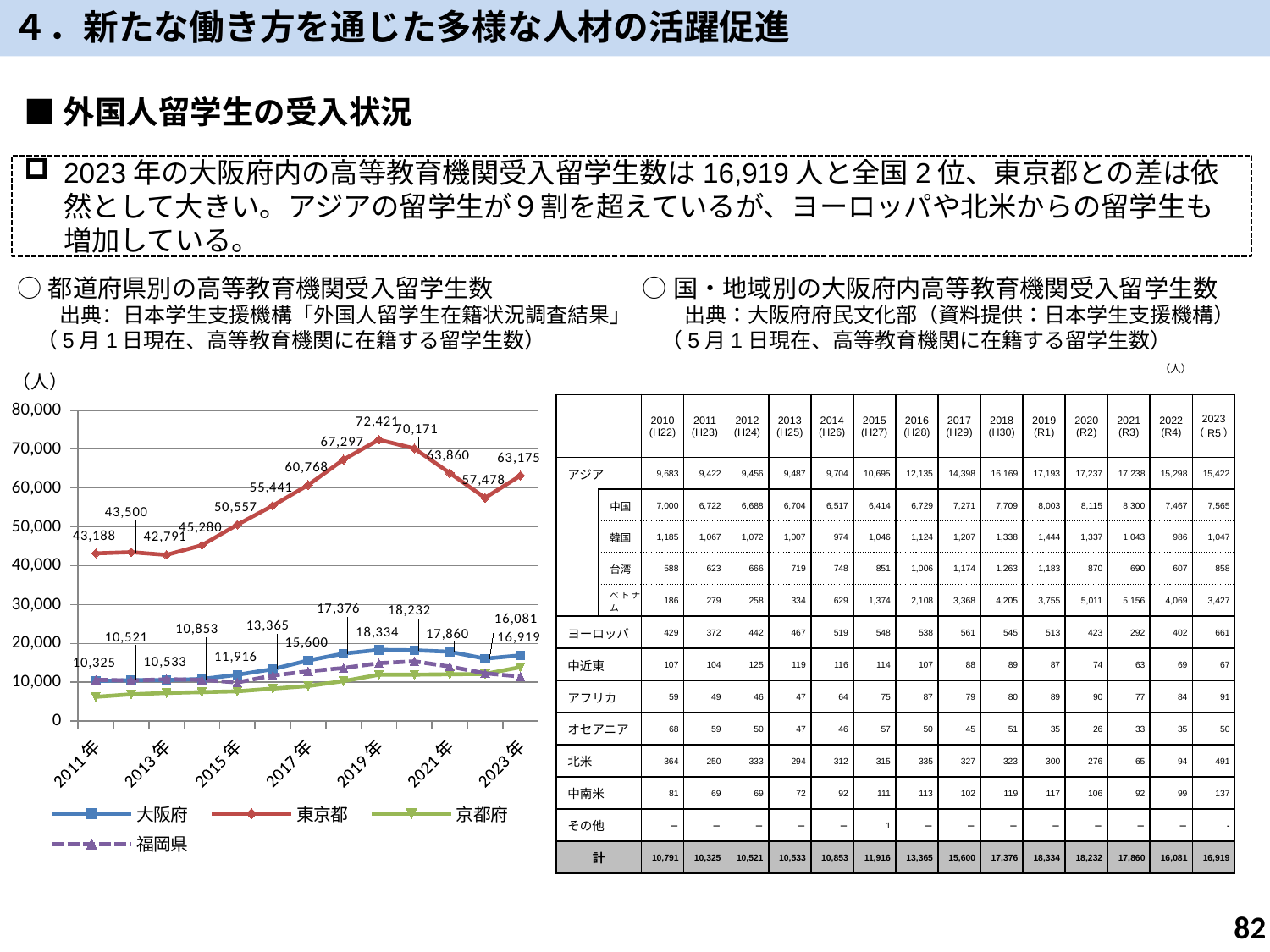

４．新たな働き方を通じた多様な人材の活躍促進
■外国人留学生の受入状況
2023年の大阪府内の高等教育機関受入留学生数は16,919人と全国2位、東京都との差は依然として大きい。アジアの留学生が９割を超えているが、ヨーロッパや北米からの留学生も増加している。
○都道府県別の高等教育機関受入留学生数
　　出典：日本学生支援機構「外国人留学生在籍状況調査結果」
   （5月1日現在、高等教育機関に在籍する留学生数）
○国・地域別の大阪府内高等教育機関受入留学生数
　　出典：大阪府府民文化部（資料提供：日本学生支援機構）
   （5月1日現在、高等教育機関に在籍する留学生数）
|  |  |  |  |  |  |  |  |  |  |  |  |  |  | （人） |  |
| --- | --- | --- | --- | --- | --- | --- | --- | --- | --- | --- | --- | --- | --- | --- | --- |
|  |  | 2010 (H22) | 2011 (H23) | 2012 (H24) | 2013 (H25) | 2014 (H26) | 2015 (H27) | 2016 (H28) | 2017 (H29) | 2018 (H30) | 2019 (R1) | 2020 (R2) | 2021 (R3) | 2022 (R4) | 2023 （R5） |
|  |  |  |  |  |  |  |  |  |  |  |  |  |  |  |  |
| アジア |  | 9,683 | 9,422 | 9,456 | 9,487 | 9,704 | 10,695 | 12,135 | 14,398 | 16,169 | 17,193 | 17,237 | 17,238 | 15,298 | 15,422 |
|  | 中国 | 7,000 | 6,722 | 6,688 | 6,704 | 6,517 | 6,414 | 6,729 | 7,271 | 7,709 | 8,003 | 8,115 | 8,300 | 7,467 | 7,565 |
|  | 韓国 | 1,185 | 1,067 | 1,072 | 1,007 | 974 | 1,046 | 1,124 | 1,207 | 1,338 | 1,444 | 1,337 | 1,043 | 986 | 1,047 |
|  | 台湾 | 588 | 623 | 666 | 719 | 748 | 851 | 1,006 | 1,174 | 1,263 | 1,183 | 870 | 690 | 607 | 858 |
|  | ベトナム | 186 | 279 | 258 | 334 | 629 | 1,374 | 2,108 | 3,368 | 4,205 | 3,755 | 5,011 | 5,156 | 4,069 | 3,427 |
| ヨーロッパ |  | 429 | 372 | 442 | 467 | 519 | 548 | 538 | 561 | 545 | 513 | 423 | 292 | 402 | 661 |
| 中近東 |  | 107 | 104 | 125 | 119 | 116 | 114 | 107 | 88 | 89 | 87 | 74 | 63 | 69 | 67 |
| アフリカ |  | 59 | 49 | 46 | 47 | 64 | 75 | 87 | 79 | 80 | 89 | 90 | 77 | 84 | 91 |
| オセアニア |  | 68 | 59 | 50 | 47 | 46 | 57 | 50 | 45 | 51 | 35 | 26 | 33 | 35 | 50 |
| 北米 |  | 364 | 250 | 333 | 294 | 312 | 315 | 335 | 327 | 323 | 300 | 276 | 65 | 94 | 491 |
| 中南米 |  | 81 | 69 | 69 | 72 | 92 | 111 | 113 | 102 | 119 | 117 | 106 | 92 | 99 | 137 |
| その他 |  | － | － | － | － | － | 1 | － | － | － | － | － | － | － | - |
| 計 |  | 10,791 | 10,325 | 10,521 | 10,533 | 10,853 | 11,916 | 13,365 | 15,600 | 17,376 | 18,334 | 18,232 | 17,860 | 16,081 | 16,919 |
（人）

### Chart

| Category | 大阪府 | 東京都 | 京都府 | 福岡県 |
|---|---|---|---|---|
| 2011年 | 10325.0 | 43188.0 | 6246.0 | 10635.0 |
| 2012年 | 10521.0 | 43500.0 | 6900.0 | 10434.0 |
| 2013年 | 10533.0 | 42791.0 | 7243.0 | 10779.0 |
| 2014年 | 10853.0 | 45280.0 | 7470.0 | 10627.0 |
| 2015年 | 11916.0 | 50557.0 | 7667.0 | 9948.0 |
| 2016年 | 13365.0 | 55441.0 | 8368.0 | 11717.0 |
| 2017年 | 15600.0 | 60768.0 | 9031.0 | 12813.0 |
| 2018年 | 17376.0 | 67297.0 | 10299.0 | 13669.0 |
| 2019年 | 18334.0 | 72421.0 | 11946.0 | 14910.0 |
| 2020年 | 18232.0 | 70171.0 | 11953.0 | 15386.0 |
| 2021年 | 17860.0 | 63860.0 | 12047.0 | 14039.0 |
| 2022年 | 16081.0 | 57478.0 | 12129.0 | 12304.0 |
| 2023年 | 16919.0 | 63175.0 | 13895.0 | 11474.0 |
82